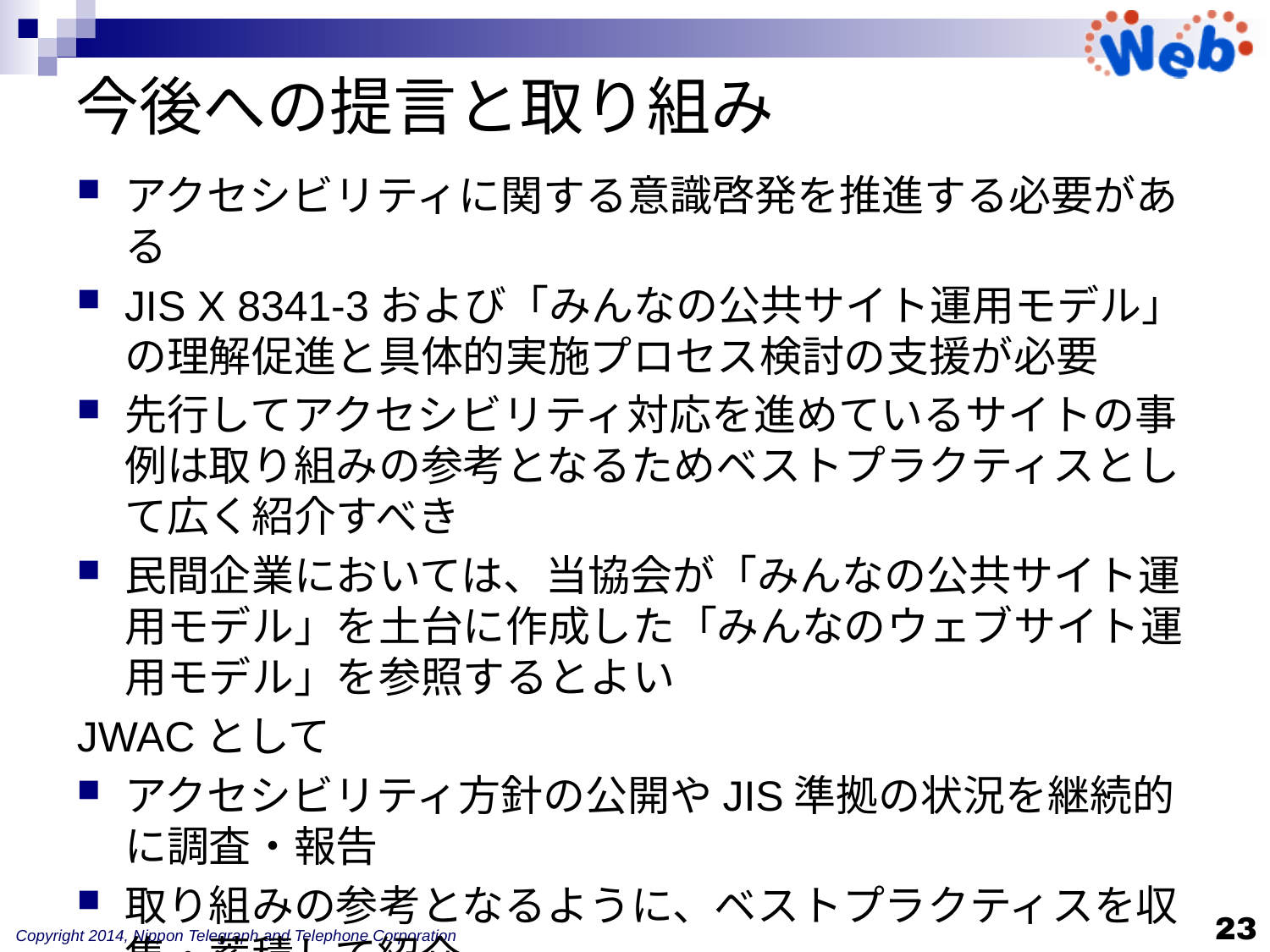

# 今後への提言と取り組み
アクセシビリティに関する意識啓発を推進する必要がある
JIS X 8341-3および「みんなの公共サイト運用モデル」の理解促進と具体的実施プロセス検討の支援が必要
先行してアクセシビリティ対応を進めているサイトの事例は取り組みの参考となるためベストプラクティスとして広く紹介すべき
民間企業においては、当協会が「みんなの公共サイト運用モデル」を土台に作成した「みんなのウェブサイト運用モデル」を参照するとよい
JWACとして
アクセシビリティ方針の公開やJIS準拠の状況を継続的に調査・報告
取り組みの参考となるように、ベストプラクティスを収集・蓄積して紹介
23